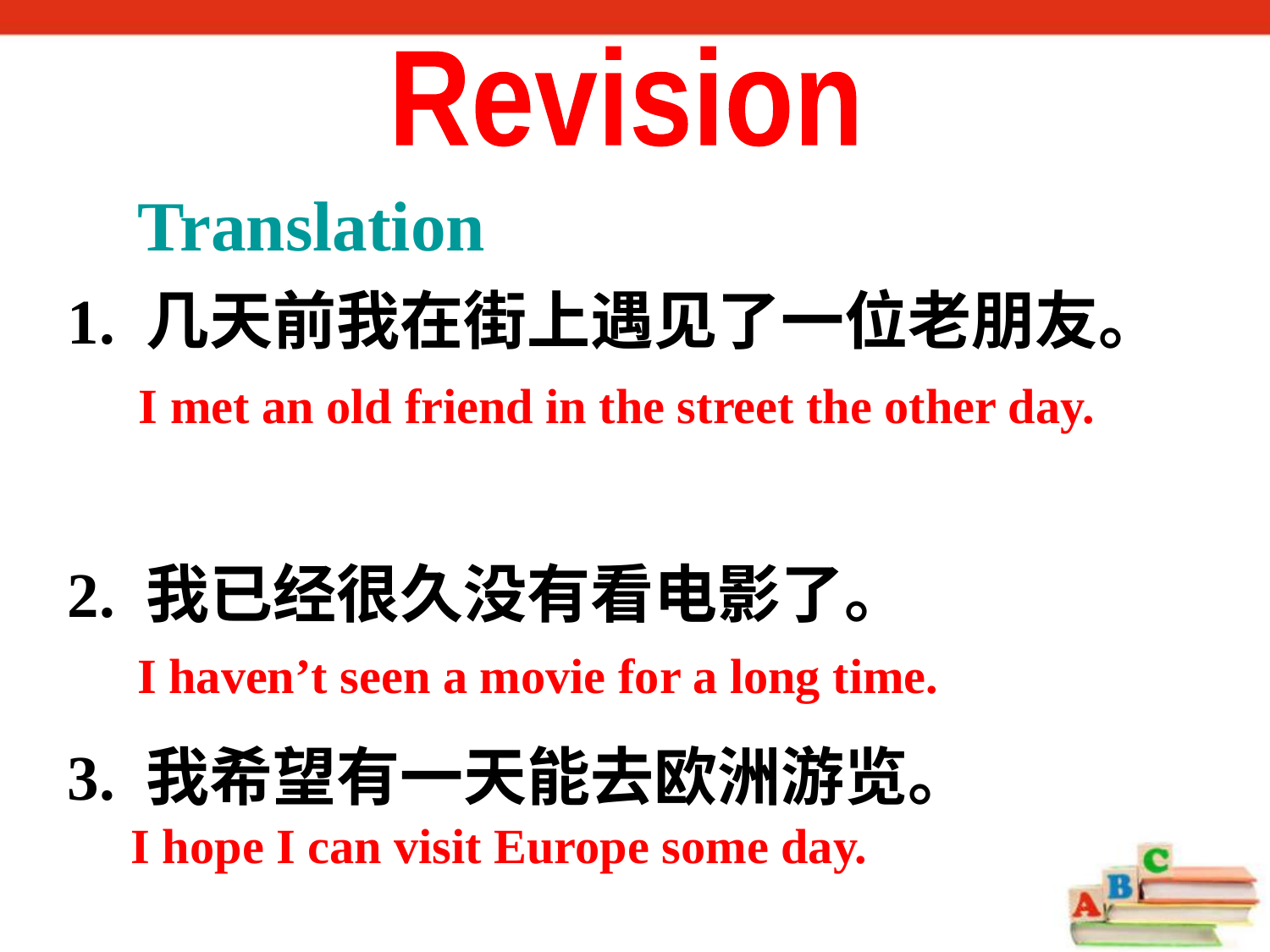

Revision
    Translation
1. 几天前我在街上遇见了一位老朋友。

2. 我已经很久没有看电影了。

3. 我希望有一天能去欧洲游览。
I met an old friend in the street the other day.
I haven’t seen a movie for a long time.
I hope I can visit Europe some day.